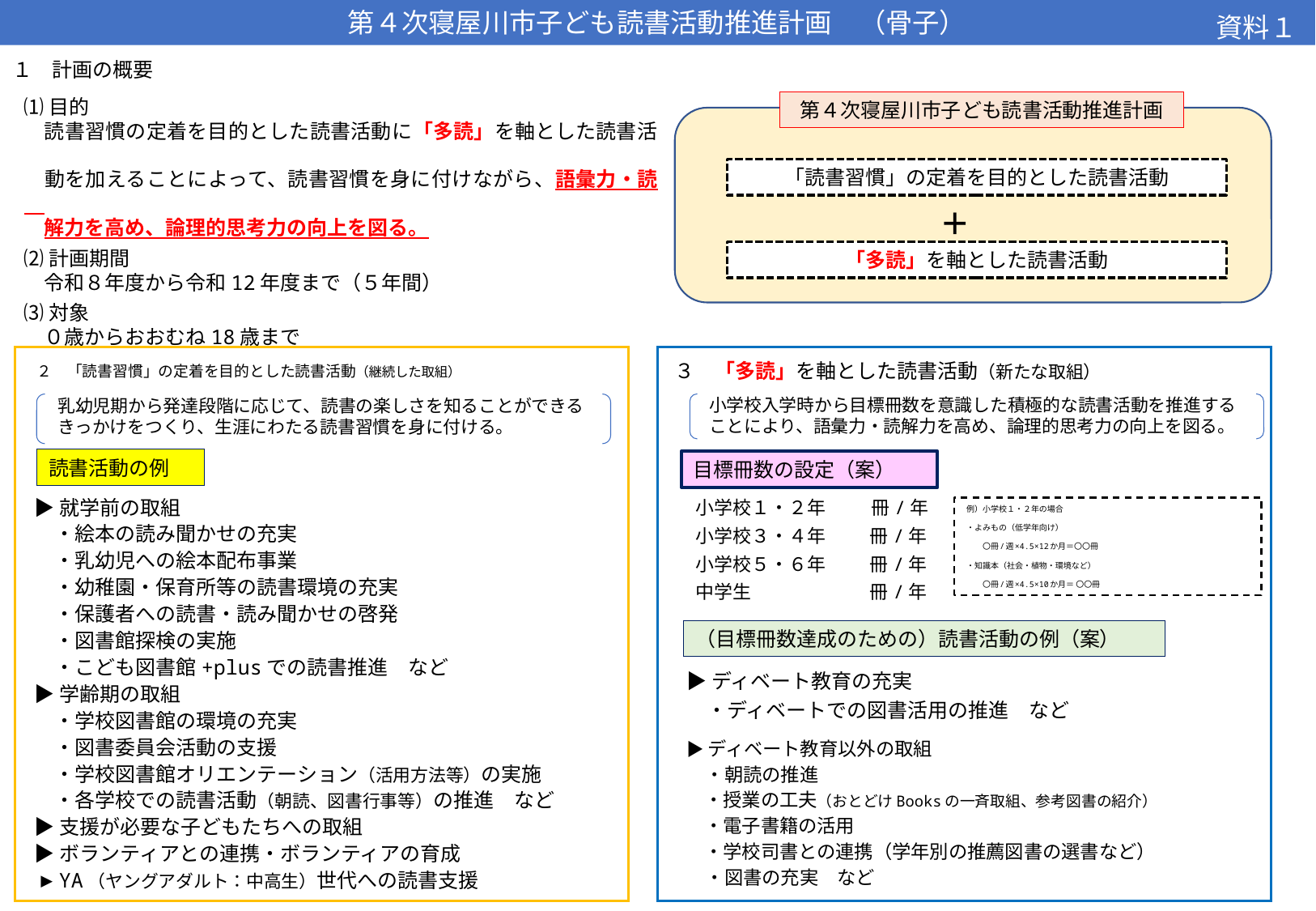

# 第４次寝屋川市子ども読書活動推進計画　（骨子）
資料１
１　計画の概要
⑴目的
　読書習慣の定着を目的とした読書活動に「多読」を軸とした読書活
　動を加えることによって、読書習慣を身に付けながら、語彙力・読
　解力を高め、論理的思考力の向上を図る。

⑵計画期間
　令和８年度から令和12年度まで（５年間）

⑶対象
　０歳からおおむね18歳まで
第４次寝屋川市子ども読書活動推進計画

「読書習慣」の定着を目的とした読書活動
＋
「多読」を軸とした読書活動

２　「読書習慣」の定着を目的とした読書活動（継続した取組）
３　「多読」を軸とした読書活動（新たな取組）
小学校入学時から目標冊数を意識した積極的な読書活動を推進することにより、語彙力・読解力を高め、論理的思考力の向上を図る。
乳幼児期から発達段階に応じて、読書の楽しさを知ることができるきっかけをつくり、生涯にわたる読書習慣を身に付ける。

読書活動の例
目標冊数の設定（案）
▶就学前の取組
　・絵本の読み聞かせの充実
　・乳幼児への絵本配布事業
　・幼稚園・保育所等の読書環境の充実
　・保護者への読書・読み聞かせの啓発
　・図書館探検の実施
　・こども図書館+plusでの読書推進　など
▶学齢期の取組
　・学校図書館の環境の充実
　・図書委員会活動の支援
　・学校図書館オリエンテーション（活用方法等）の実施
　・各学校での読書活動（朝読、図書行事等）の推進　など
▶支援が必要な子どもたちへの取組
▶ボランティアとの連携・ボランティアの育成
▶YA（ヤングアダルト：中高生）世代への読書支援
小学校１・２年　　  冊/年
小学校３・４年　      冊/年
小学校５・６年　      冊/年
中学生　　　　　      冊/年
例）小学校１・２年の場合
・よみもの（低学年向け）
　　〇冊/週×4.5×12か月＝〇〇冊
・知識本（社会・植物・環境など）
　　〇冊/週×4.5×10か月＝ 〇〇冊
（目標冊数達成のための）読書活動の例（案）
▶ディベート教育の充実
　・ディベートでの図書活用の推進　など
▶ディベート教育以外の取組
　・朝読の推進
　・授業の工夫（おとどけBooksの一斉取組、参考図書の紹介）
　・電子書籍の活用
　・学校司書との連携（学年別の推薦図書の選書など）
　・図書の充実　など